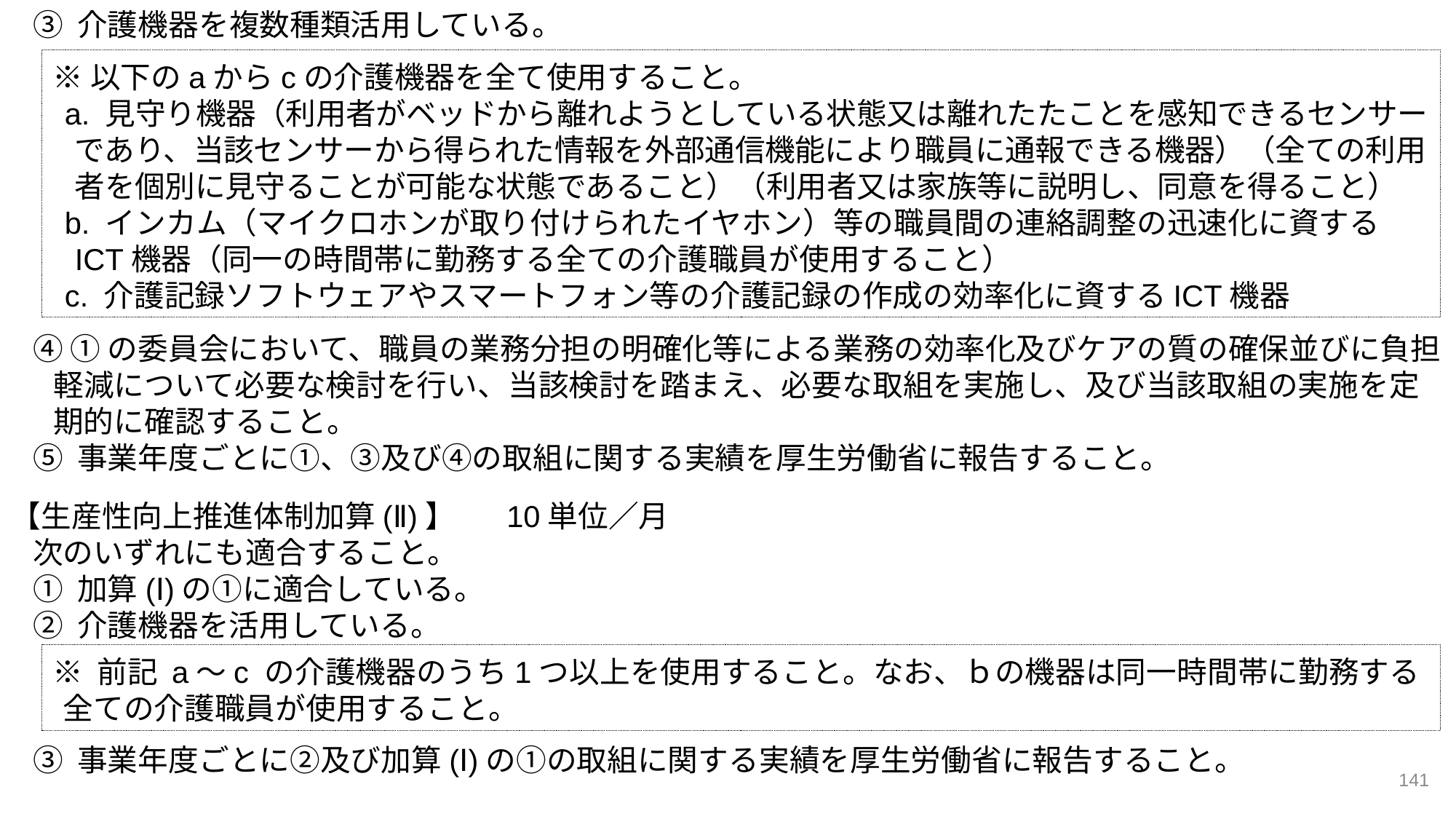

③ 介護機器を複数種類活用している。

④ ①の委員会において、職員の業務分担の明確化等による業務の効率化及びケアの質の確保並びに負担軽減について必要な検討を行い、当該検討を踏まえ、必要な取組を実施し、及び当該取組の実施を定期的に確認すること。
⑤ 事業年度ごとに①、③及び④の取組に関する実績を厚生労働省に報告すること。

【生産性向上推進体制加算(Ⅱ)】　  10単位／月
次のいずれにも適合すること。
① 加算(Ⅰ)の①に適合している。
② 介護機器を活用している。

③ 事業年度ごとに②及び加算(Ⅰ)の①の取組に関する実績を厚生労働省に報告すること。

※以下のaからcの介護機器を全て使用すること。
a. 見守り機器（利用者がベッドから離れようとしている状態又は離れたたことを感知できるセンサーであり、当該センサーから得られた情報を外部通信機能により職員に通報できる機器）（全ての利用者を個別に見守ることが可能な状態であること）（利用者又は家族等に説明し、同意を得ること）
b. インカム（マイクロホンが取り付けられたイヤホン）等の職員間の連絡調整の迅速化に資するICT機器（同一の時間帯に勤務する全ての介護職員が使用すること）
c. 介護記録ソフトウェアやスマートフォン等の介護記録の作成の効率化に資するICT機器
※ 前記 a～c の介護機器のうち1つ以上を使用すること。なお、ｂの機器は同一時間帯に勤務する全ての介護職員が使用すること。
141